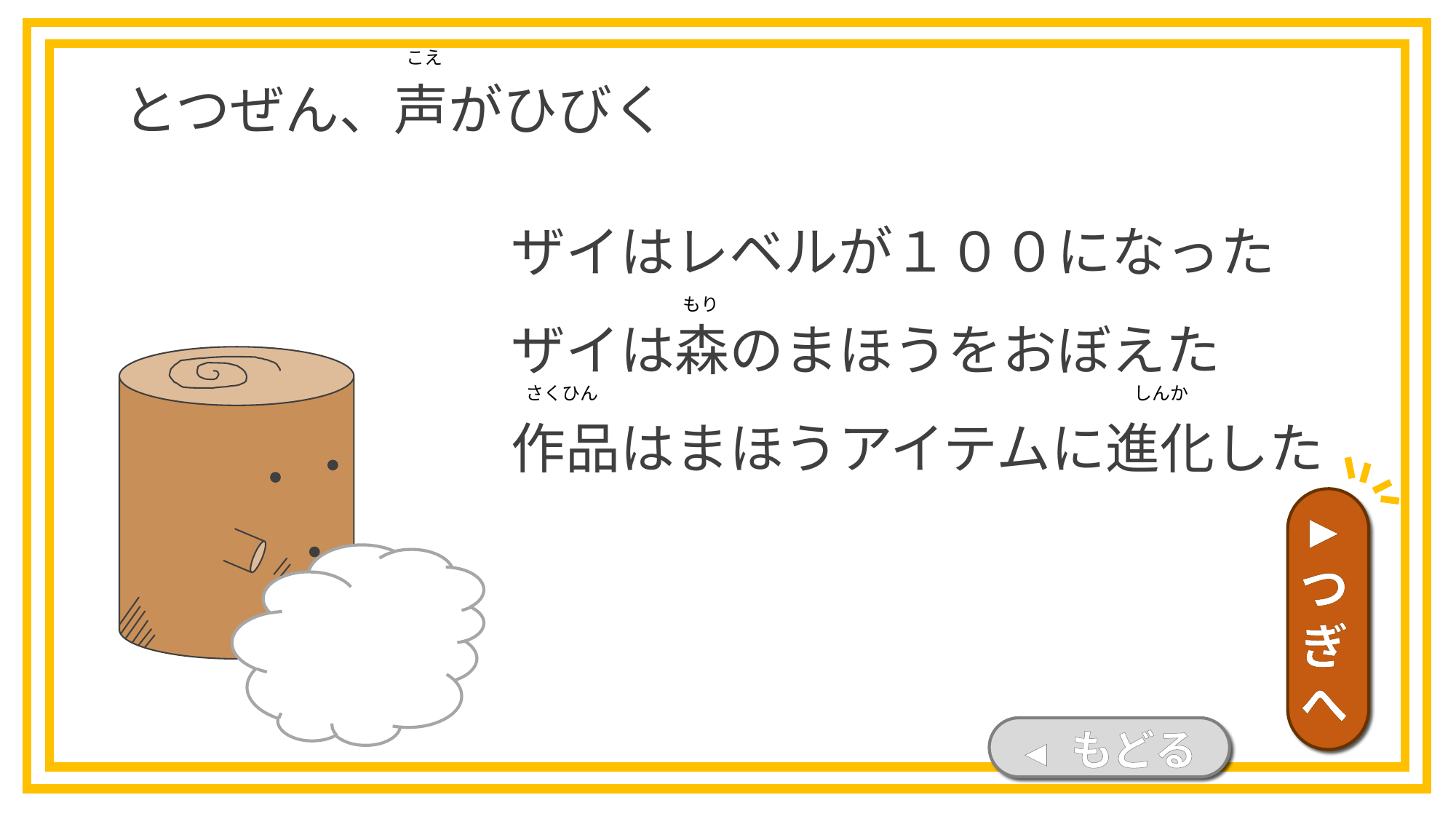

とつぜん、声がひびく
こえ

ザイはレベルが１００になった
ザイは森のまほうをおぼえた
作品はまほうアイテムに進化した
もり

しんか
さくひん
►つぎへ

◄ もどる